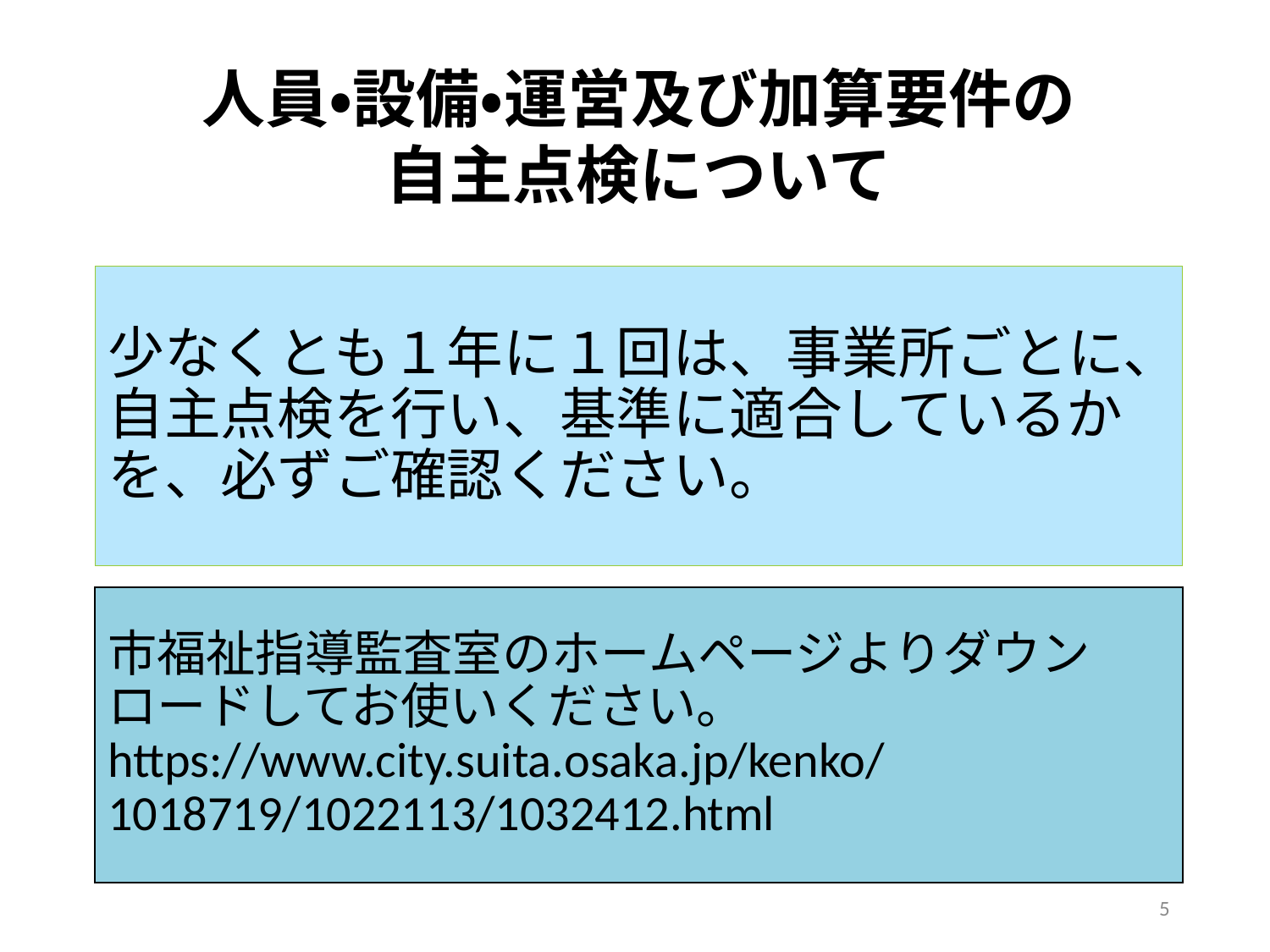

人員・設備・運営及び加算要件の
自主点検について
少なくとも１年に１回は、事業所ごとに、自主点検を行い、基準に適合しているかを、必ずご確認ください。
市福祉指導監査室のホームページよりダウンロードしてお使いください。
https://www.city.suita.osaka.jp/kenko/1018719/1022113/1032412.html
5